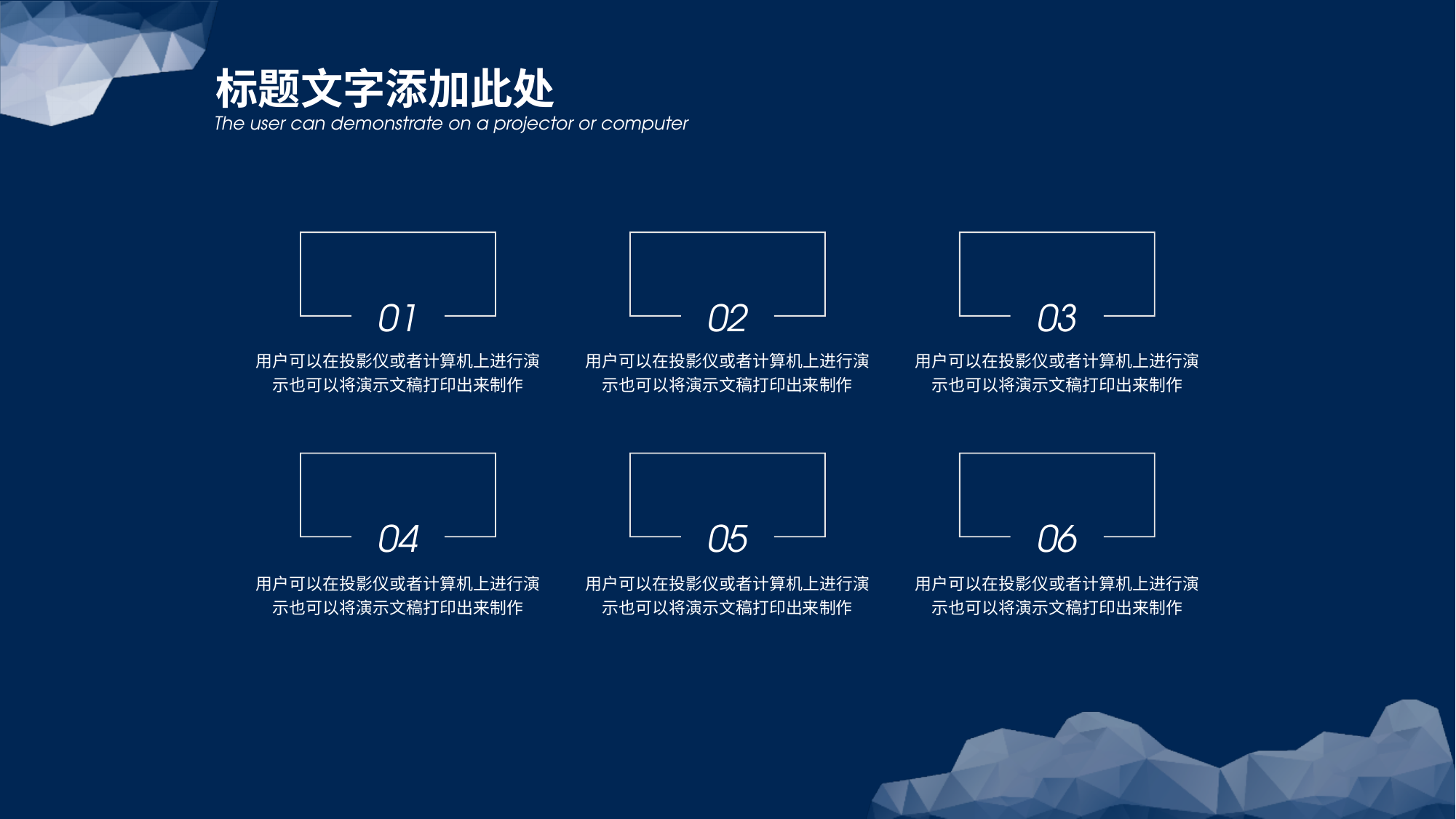

标题文字添加此处
The user can demonstrate on a projector or computer

01
用户可以在投影仪或者计算机上进行演示也可以将演示文稿打印出来制作

02
用户可以在投影仪或者计算机上进行演示也可以将演示文稿打印出来制作

03
用户可以在投影仪或者计算机上进行演示也可以将演示文稿打印出来制作

04
用户可以在投影仪或者计算机上进行演示也可以将演示文稿打印出来制作

05
用户可以在投影仪或者计算机上进行演示也可以将演示文稿打印出来制作

06
用户可以在投影仪或者计算机上进行演示也可以将演示文稿打印出来制作